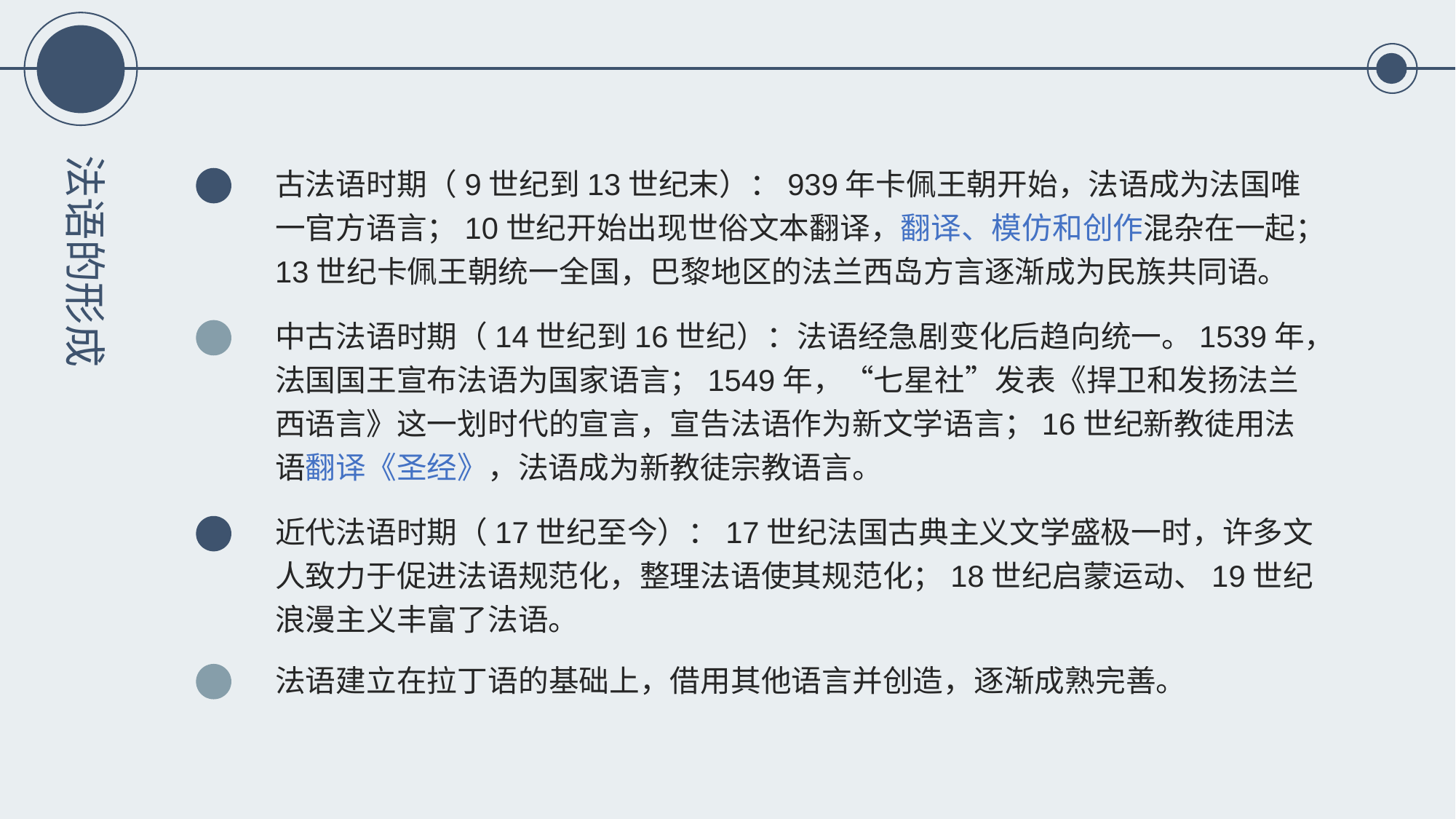

法语的形成
古法语时期（9世纪到13世纪末）：939年卡佩王朝开始，法语成为法国唯一官方语言；10世纪开始出现世俗文本翻译，翻译、模仿和创作混杂在一起；13世纪卡佩王朝统一全国，巴黎地区的法兰西岛方言逐渐成为民族共同语。

中古法语时期（14世纪到16世纪）：法语经急剧变化后趋向统一。1539年，法国国王宣布法语为国家语言；1549年，“七星社”发表《捍卫和发扬法兰西语言》这一划时代的宣言，宣告法语作为新文学语言；16世纪新教徒用法语翻译《圣经》，法语成为新教徒宗教语言。

近代法语时期（17世纪至今）：17世纪法国古典主义文学盛极一时，许多文人致力于促进法语规范化，整理法语使其规范化；18世纪启蒙运动、19世纪浪漫主义丰富了法语。

法语建立在拉丁语的基础上，借用其他语言并创造，逐渐成熟完善。